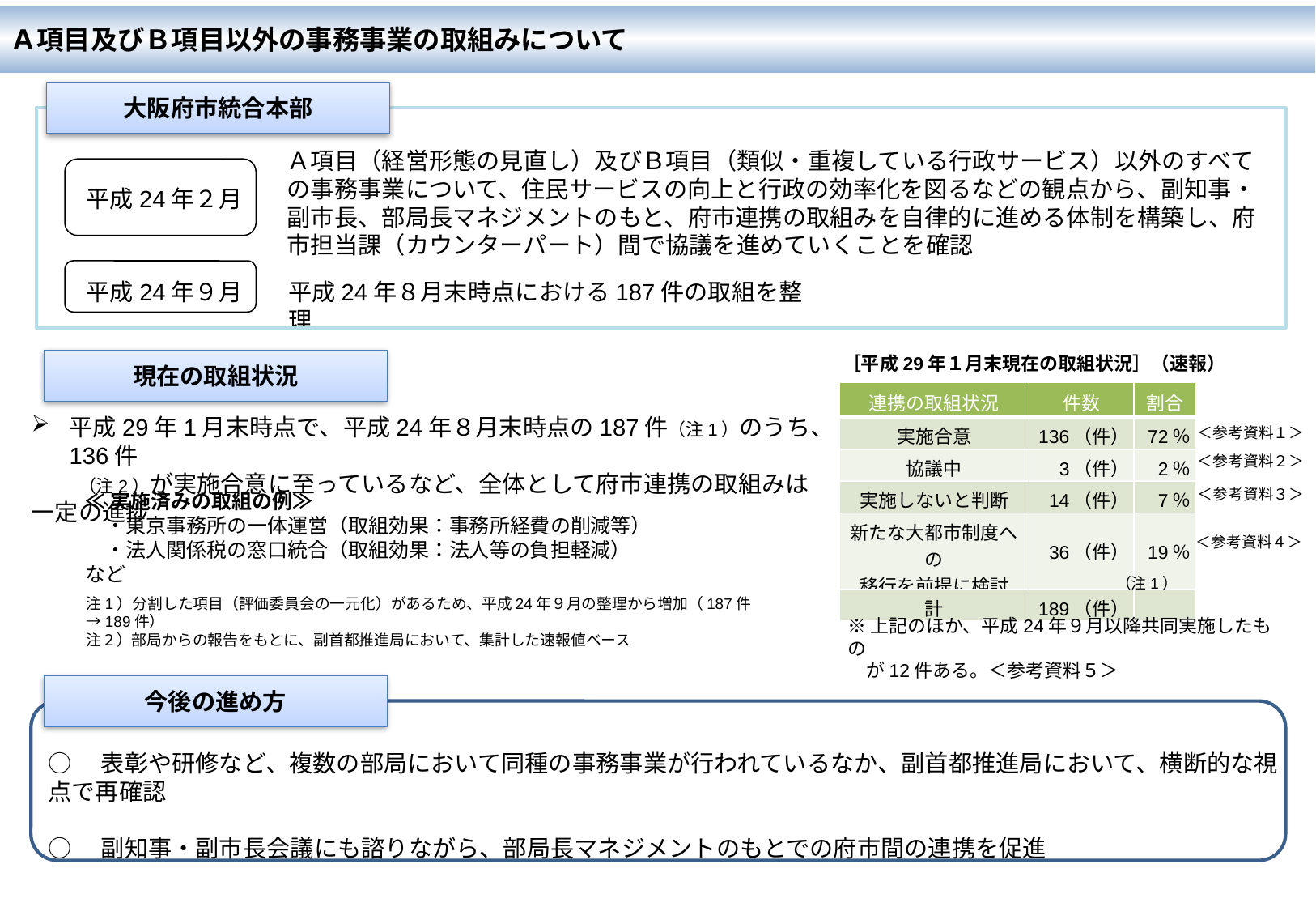

Ａ項目及びＢ項目以外の事務事業の取組みについて
大阪府市統合本部

Ａ項目（経営形態の見直し）及びＢ項目（類似・重複している行政サービス）以外のすべての事務事業について、住民サービスの向上と行政の効率化を図るなどの観点から、副知事・副市長、部局長マネジメントのもと、府市連携の取組みを自律的に進める体制を構築し、府市担当課（カウンターパート）間で協議を進めていくことを確認

平成24年２月

平成24年９月
平成24年８⽉末時点における187件の取組を整理
［平成29年１月末現在の取組状況］（速報）
現在の取組状況
| 連携の取組状況 | 件数 | 割合 |
| --- | --- | --- |
| 実施合意 | 136（件） | 72％ |
| 協議中 | 3（件） | 2％ |
| 実施しないと判断 | 14（件） | 7％ |
| 新たな大都市制度への 移行を前提に検討 | 36（件） | 19％ |
| 計 | 189（件） |  |
平成29年1⽉末時点で、平成24年８⽉末時点の187件（注1）のうち、136件
　　（注2）が実施合意に至っているなど、全体として府市連携の取組みは一定の進捗
＜参考資料１＞
＜参考資料２＞
＜参考資料３＞
≪実施済みの取組の例≫
　・東京事務所の一体運営（取組効果：事務所経費の削減等）
　・法人関係税の窓口統合（取組効果：法人等の負担軽減）　　など
＜参考資料４＞
（注1）
注1）分割した項目（評価委員会の一元化）があるため、平成24年９月の整理から増加（187件→189件）
注２）部局からの報告をもとに、副首都推進局において、集計した速報値ベース
※上記のほか、平成24年９月以降共同実施したもの
　が12件ある。＜参考資料５＞
今後の進め方

○　表彰や研修など、複数の部局において同種の事務事業が行われているなか、副首都推進局において、横断的な視点で再確認

○　副知事・副市長会議にも諮りながら、部局長マネジメントのもとでの府市間の連携を促進